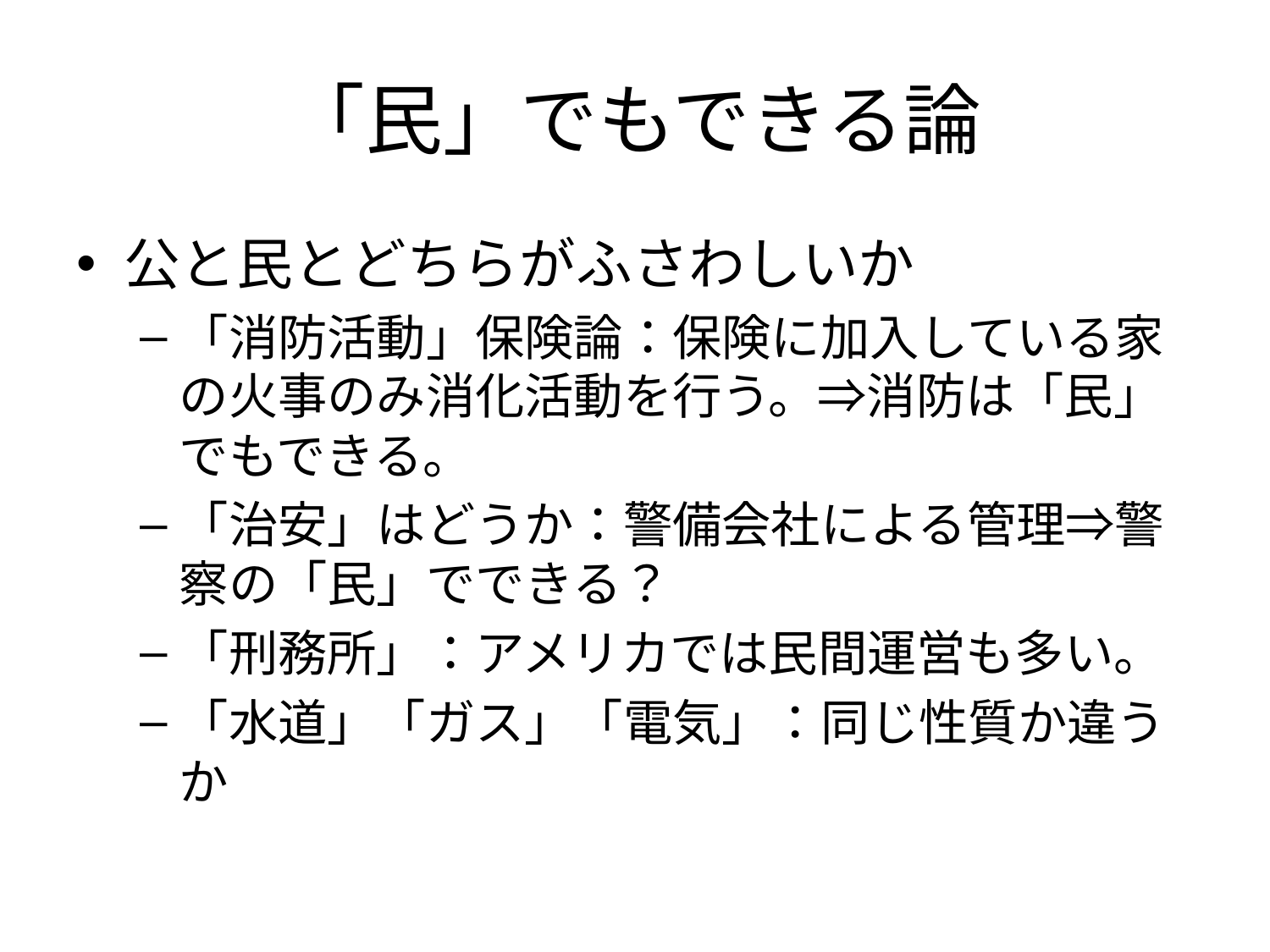

# 「民」でもできる論
公と民とどちらがふさわしいか
「消防活動」保険論：保険に加入している家の火事のみ消化活動を行う。⇒消防は「民」でもできる。
「治安」はどうか：警備会社による管理⇒警察の「民」でできる？
「刑務所」：アメリカでは民間運営も多い。
「水道」「ガス」「電気」：同じ性質か違うか